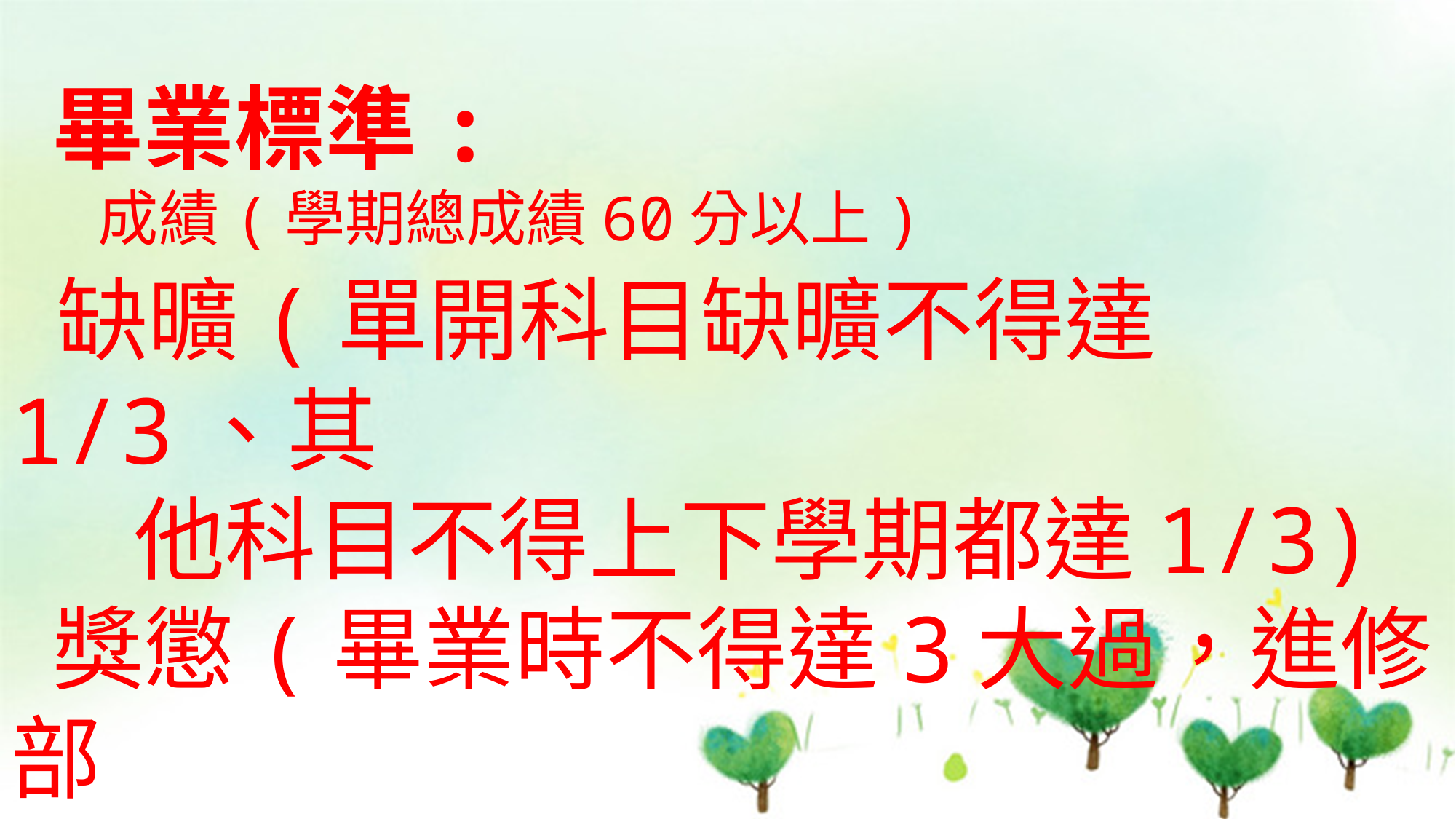

畢業標準:
  成績(學期總成績60分以上)
 缺曠(單開科目缺曠不得達1/3、其
     他科目不得上下學期都達1/3)
 獎懲(畢業時不得達3大過，進修部
      沒有銷過)